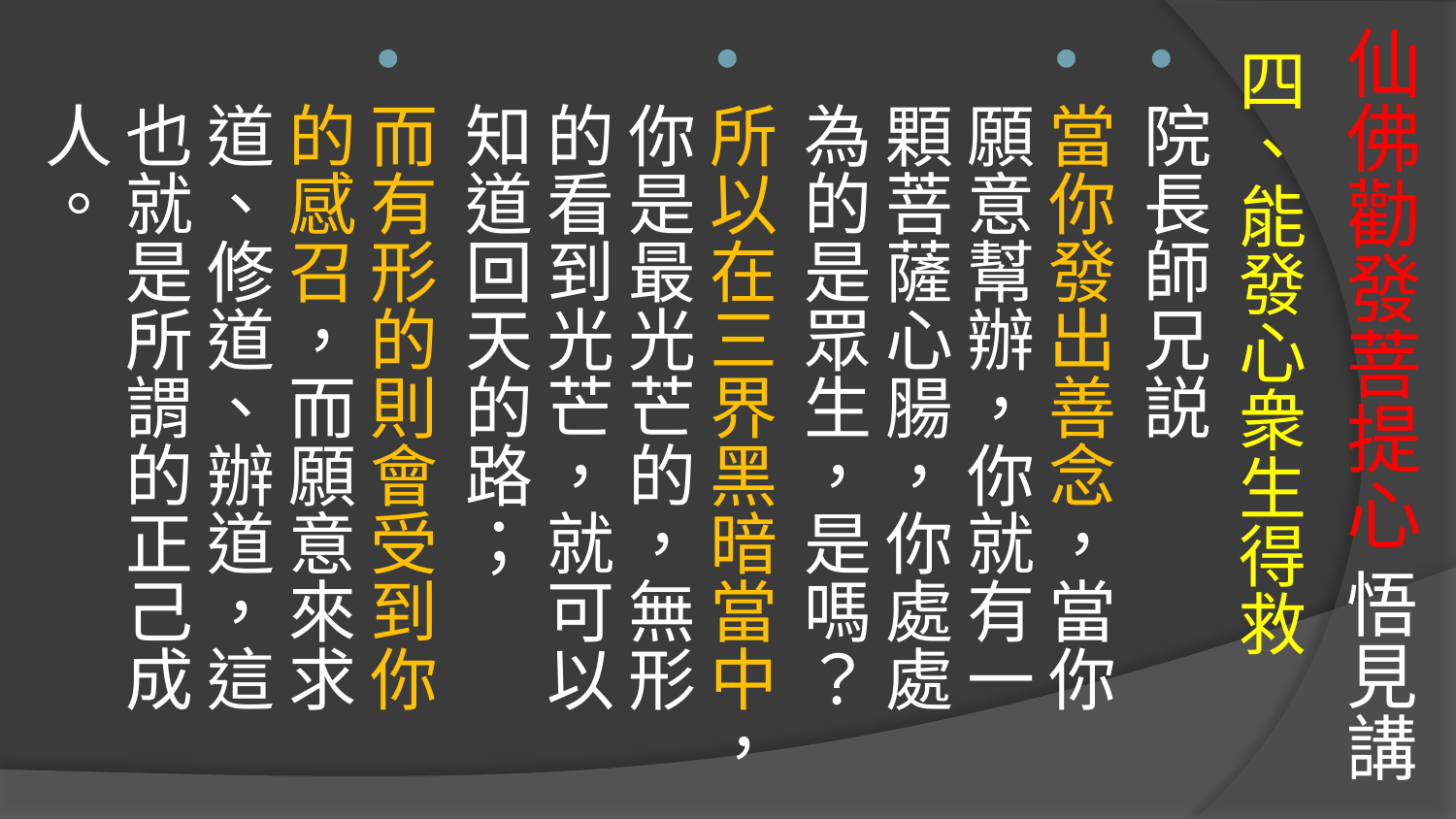

# 仙佛勸發菩提心 悟見講
四、能發心衆生得救
院長師兄説
當你發出善念，當你願意幫辦，你就有一顆菩薩心腸，你處處為的是眾生，是嗎？
所以在三界黑暗當中，你是最光芒的，無形的看到光芒，就可以知道回天的路；
而有形的則會受到你的感召，而願意來求道、修道、辦道，這也就是所謂的正己成人。